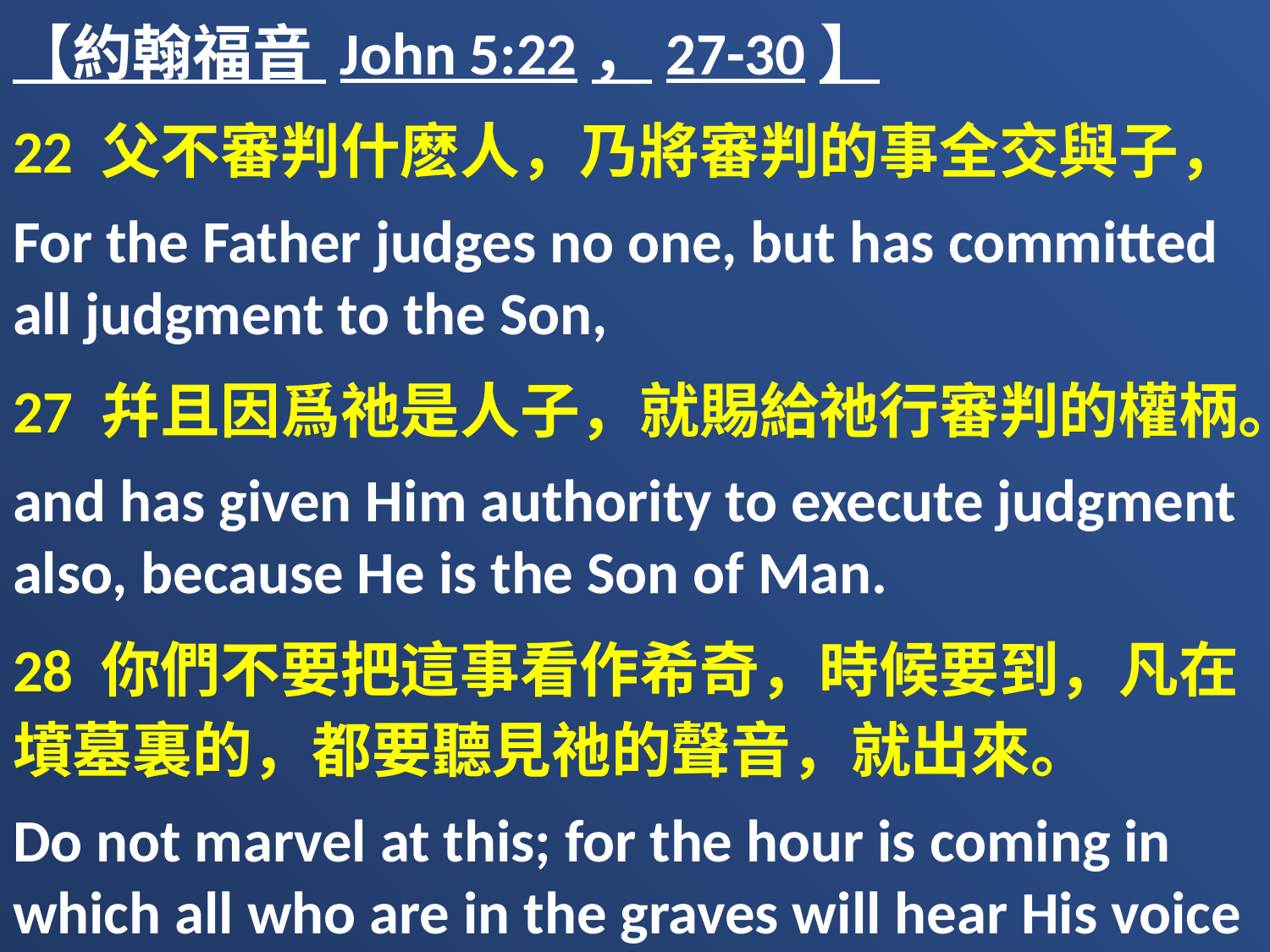

【約翰福音 John 5:22，27-30】
22 父不審判什麽人，乃將審判的事全交與子，
For the Father judges no one, but has committed all judgment to the Son,
27 幷且因爲祂是人子，就賜給祂行審判的權柄。
and has given Him authority to execute judgment also, because He is the Son of Man.
28 你們不要把這事看作希奇，時候要到，凡在墳墓裏的，都要聽見祂的聲音，就出來。
Do not marvel at this; for the hour is coming in which all who are in the graves will hear His voice